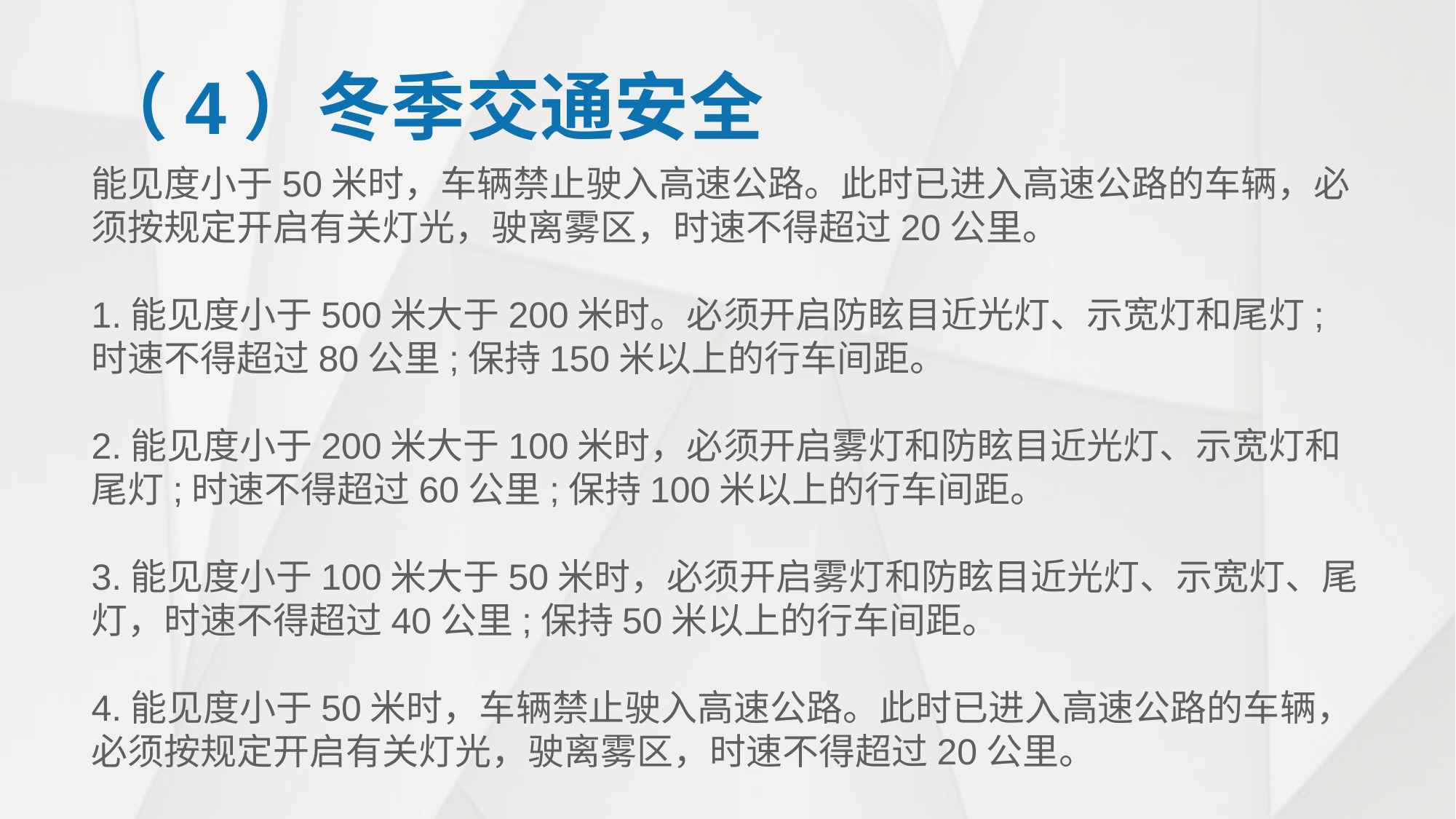

（4）冬季交通安全
能见度小于50米时，车辆禁止驶入高速公路。此时已进入高速公路的车辆，必须按规定开启有关灯光，驶离雾区，时速不得超过20公里。

1.能见度小于500米大于200米时。必须开启防眩目近光灯、示宽灯和尾灯;时速不得超过80公里;保持150米以上的行车间距。

2.能见度小于200米大于100米时，必须开启雾灯和防眩目近光灯、示宽灯和尾灯;时速不得超过60公里;保持100米以上的行车间距。

3.能见度小于100米大于50米时，必须开启雾灯和防眩目近光灯、示宽灯、尾灯，时速不得超过40公里;保持50米以上的行车间距。

4.能见度小于50米时，车辆禁止驶入高速公路。此时已进入高速公路的车辆，必须按规定开启有关灯光，驶离雾区，时速不得超过20公里。